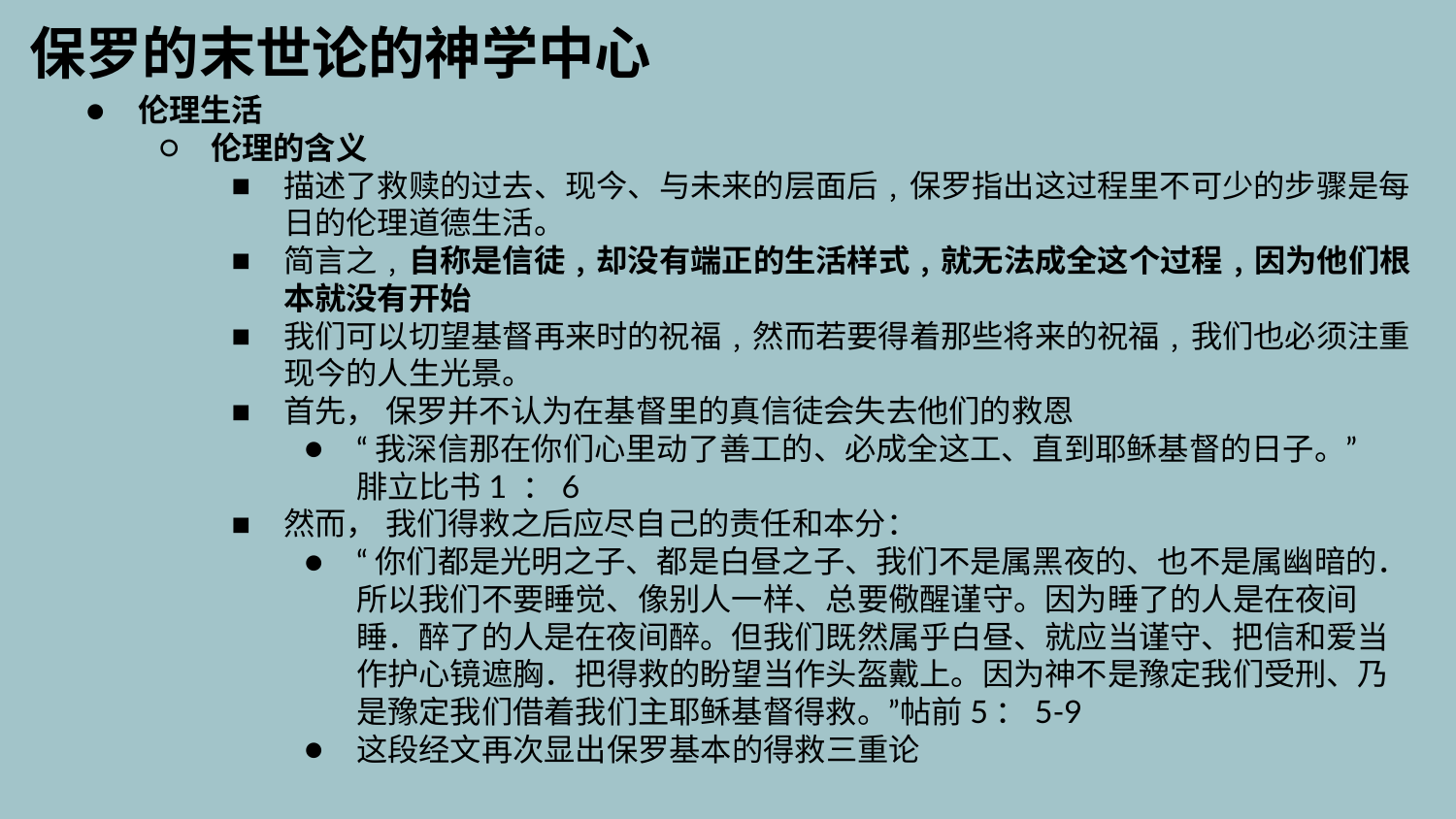

保罗的末世论的神学中心
伦理生活
伦理的含义
描述了救赎的过去、现今、与未来的层面后﹐保罗指出这过程里不可少的步骤是每日的伦理道德生活。
简言之﹐自称是信徒﹐却没有端正的生活样式﹐就无法成全这个过程﹐因为他们根本就没有开始
我们可以切望基督再来时的祝福﹐然而若要得着那些将来的祝福﹐我们也必须注重现今的人生光景。
首先， 保罗并不认为在基督里的真信徒会失去他们的救恩
“我深信那在你们心里动了善工的、必成全这工、直到耶稣基督的日子。”        腓立比书1 ：6
然而， 我们得救之后应尽自己的责任和本分：
“你们都是光明之子、都是白昼之子、我们不是属黑夜的、也不是属幽暗的．所以我们不要睡觉、像别人一样、总要儆醒谨守。因为睡了的人是在夜间睡．醉了的人是在夜间醉。但我们既然属乎白昼、就应当谨守、把信和爱当作护心镜遮胸．把得救的盼望当作头盔戴上。因为神不是豫定我们受刑、乃是豫定我们借着我们主耶稣基督得救。”帖前5：5-9
这段经文再次显出保罗基本的得救三重论